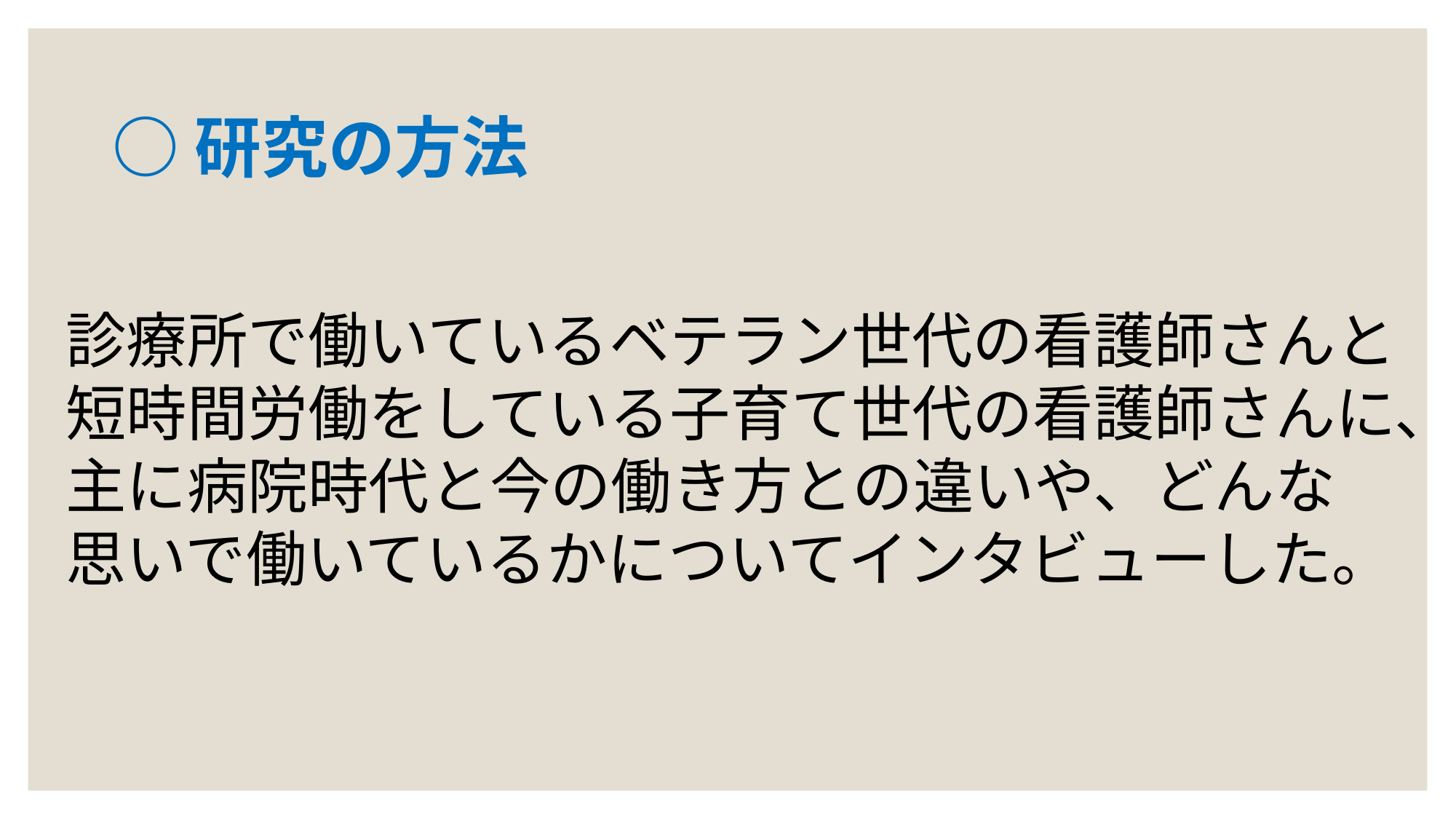

# ○研究の方法
診療所で働いているベテラン世代の看護師さんと
短時間労働をしている子育て世代の看護師さんに、
主に病院時代と今の働き方との違いや、どんな
思いで働いているかについてインタビューした。